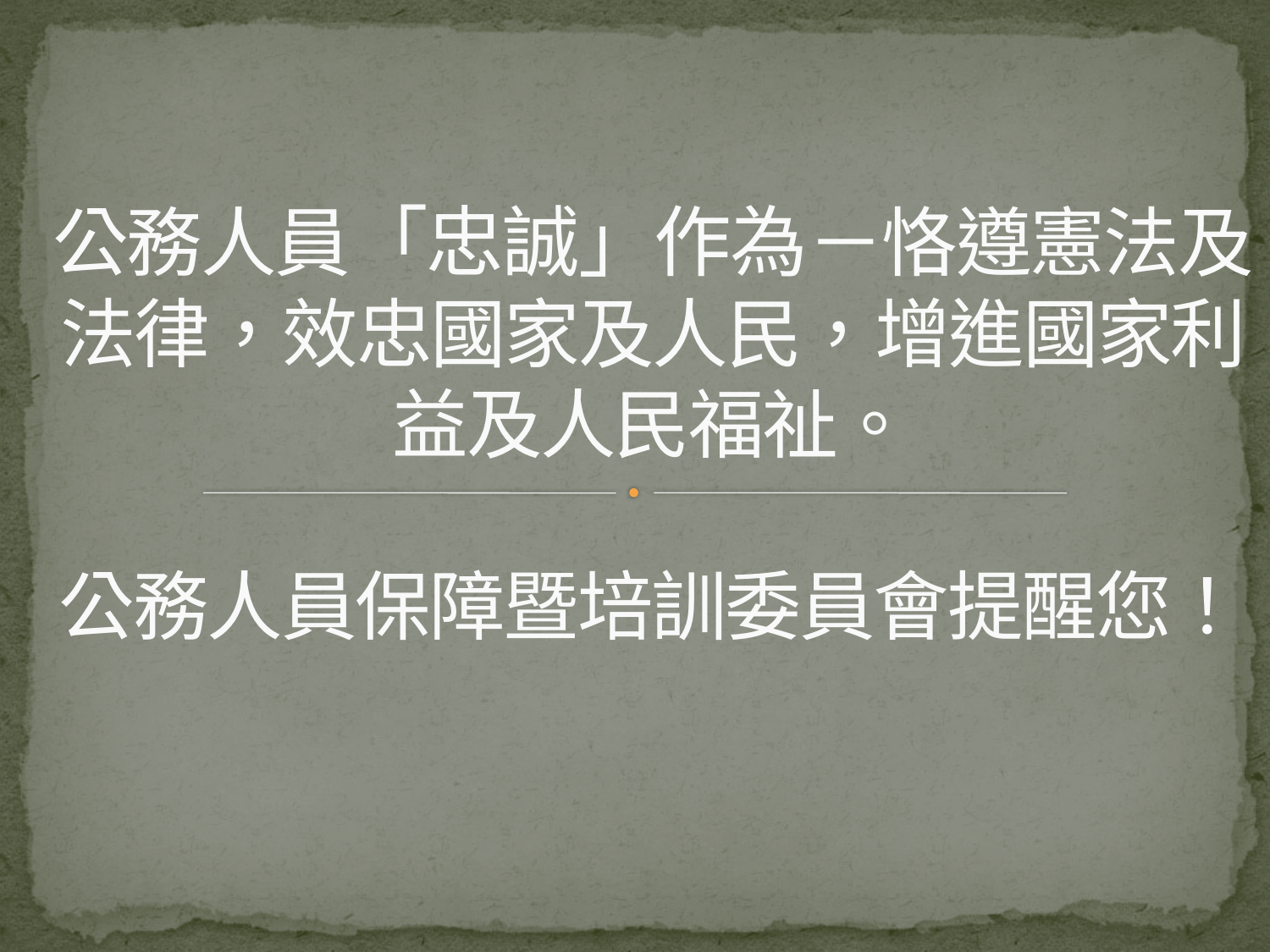

# 公務人員「忠誠」作為－恪遵憲法及法律，效忠國家及人民，增進國家利益及人民福祉。 公務人員保障暨培訓委員會提醒您！